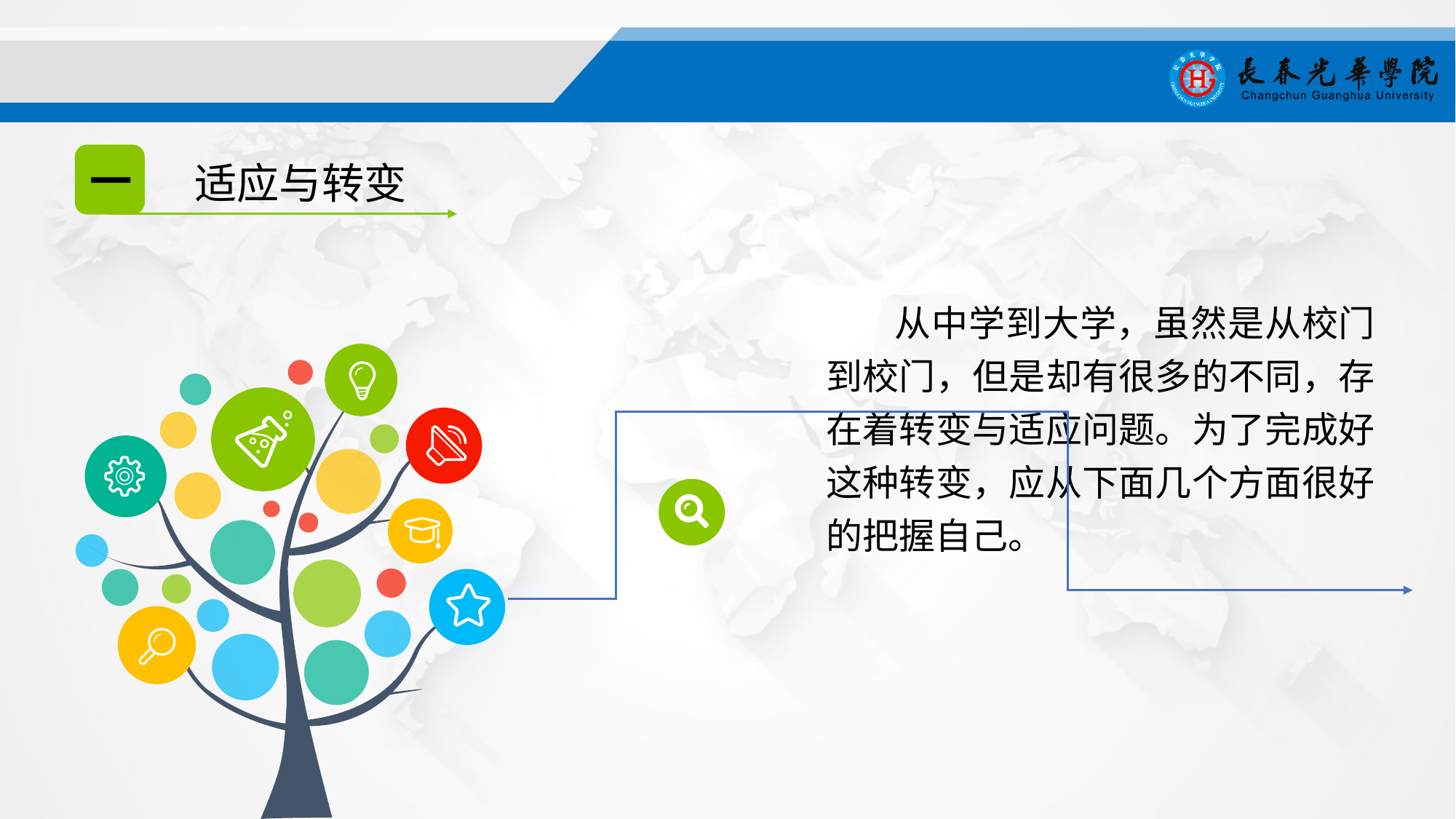

一
适应与转变
从中学到大学，虽然是从校门到校门，但是却有很多的不同，存在着转变与适应问题。为了完成好这种转变，应从下面几个方面很好的把握自己。